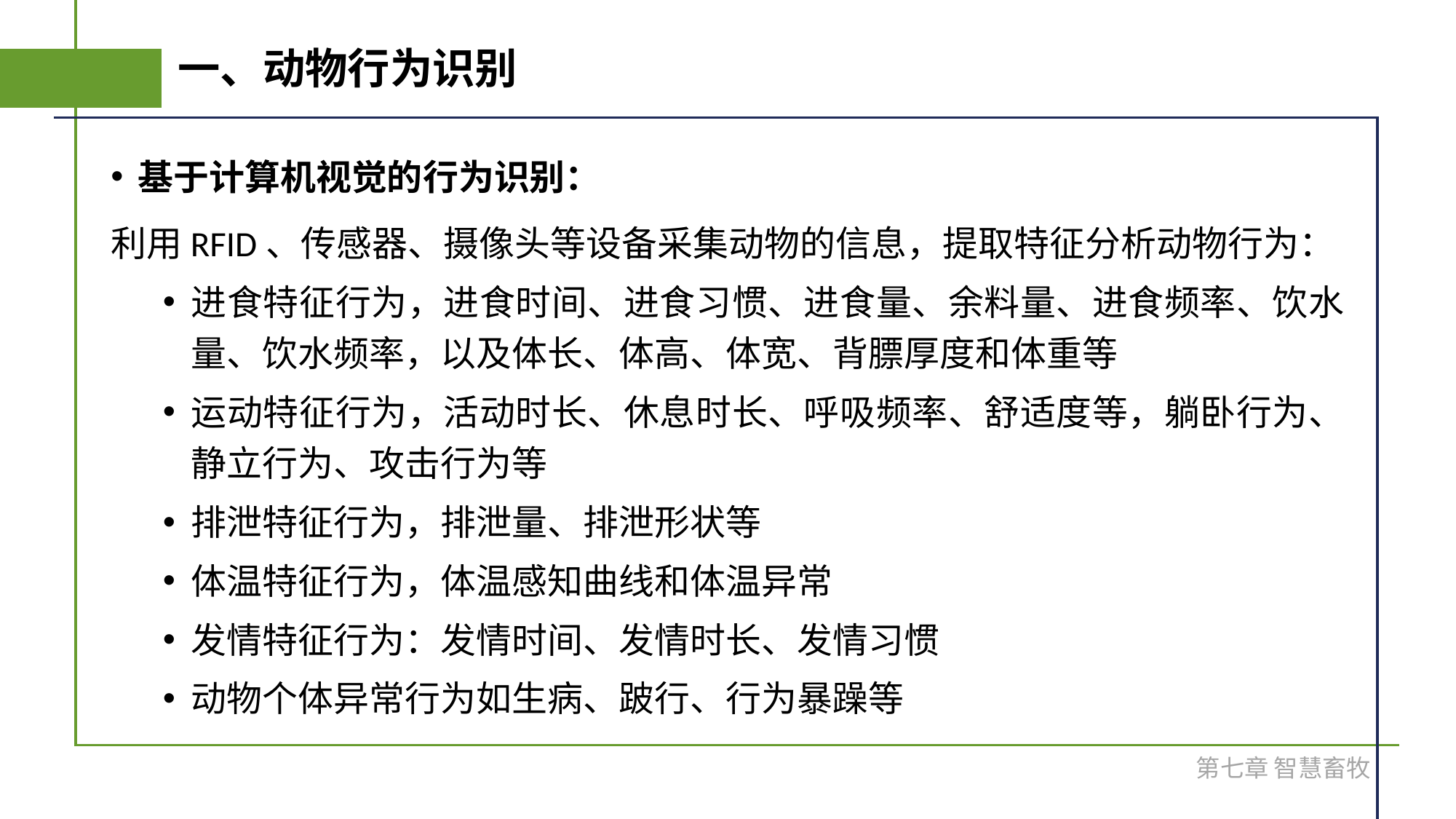

# 一、动物行为识别
基于计算机视觉的行为识别：
利用RFID、传感器、摄像头等设备采集动物的信息，提取特征分析动物行为：
进食特征行为，进食时间、进食习惯、进食量、余料量、进食频率、饮水量、饮水频率，以及体长、体高、体宽、背膘厚度和体重等
运动特征行为，活动时长、休息时长、呼吸频率、舒适度等，躺卧行为、静立行为、攻击行为等
排泄特征行为，排泄量、排泄形状等
体温特征行为，体温感知曲线和体温异常
发情特征行为：发情时间、发情时长、发情习惯
动物个体异常行为如生病、跛行、行为暴躁等
第七章 智慧畜牧